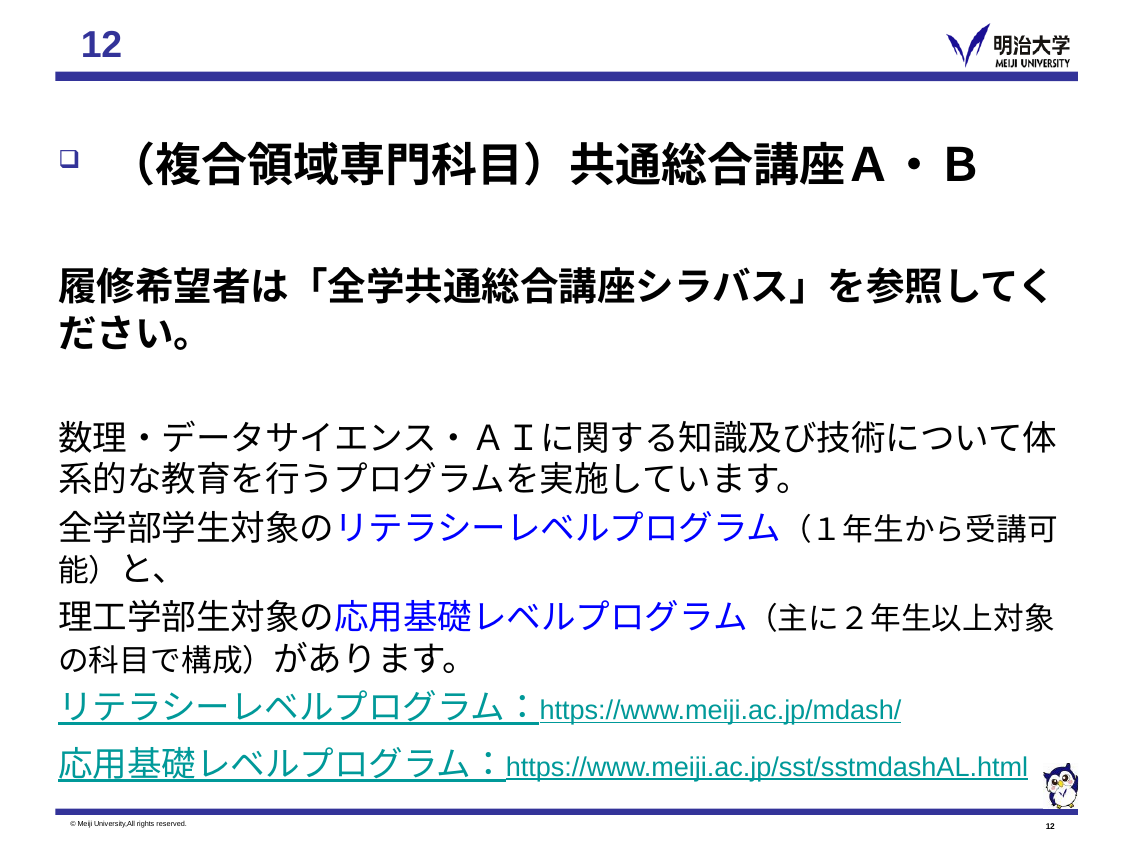

（複合領域専門科目）共通総合講座Ａ・Ｂ

履修希望者は「全学共通総合講座シラバス」を参照してください。

数理・データサイエンス・ＡＩに関する知識及び技術について体系的な教育を行うプログラムを実施しています。
全学部学生対象のリテラシーレベルプログラム（１年生から受講可能）と、
理工学部生対象の応用基礎レベルプログラム（主に２年生以上対象の科目で構成）があります。
リテラシーレベルプログラム：https://www.meiji.ac.jp/mdash/
応用基礎レベルプログラム：https://www.meiji.ac.jp/sst/sstmdashAL.html

© Meiji University,All rights reserved.
12